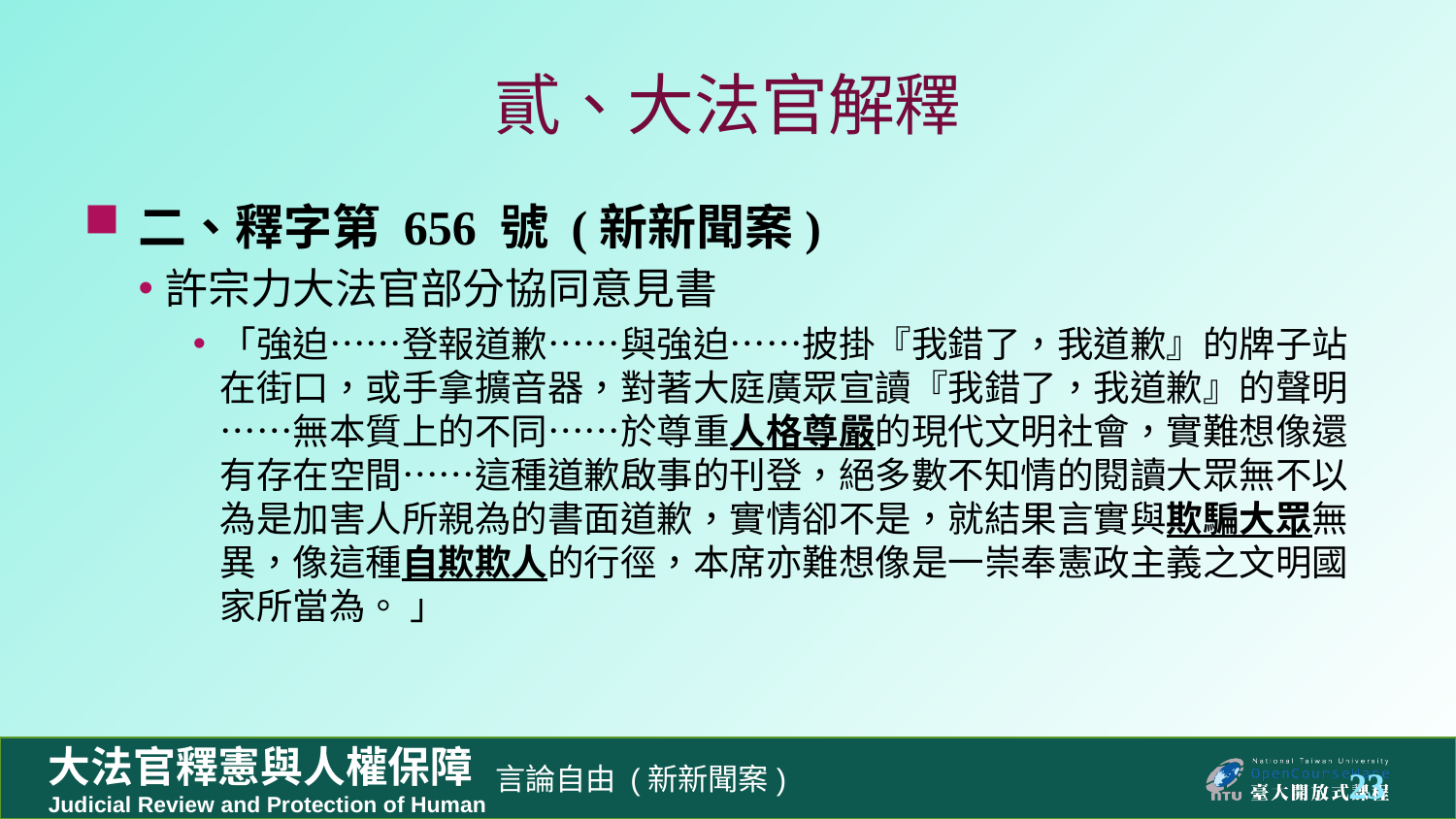

# 貳、大法官解釋
二、釋字第 656 號 (新新聞案)
許宗力大法官部分協同意見書
「強迫……登報道歉……與強迫……披掛『我錯了，我道歉』的牌子站在街口，或手拿擴音器，對著大庭廣眾宣讀『我錯了，我道歉』的聲明……無本質上的不同……於尊重人格尊嚴的現代文明社會，實難想像還有存在空間……這種道歉啟事的刊登，絕多數不知情的閱讀大眾無不以為是加害人所親為的書面道歉，實情卻不是，就結果言實與欺騙大眾無異，像這種自欺欺人的行徑，本席亦難想像是一崇奉憲政主義之文明國家所當為。 」